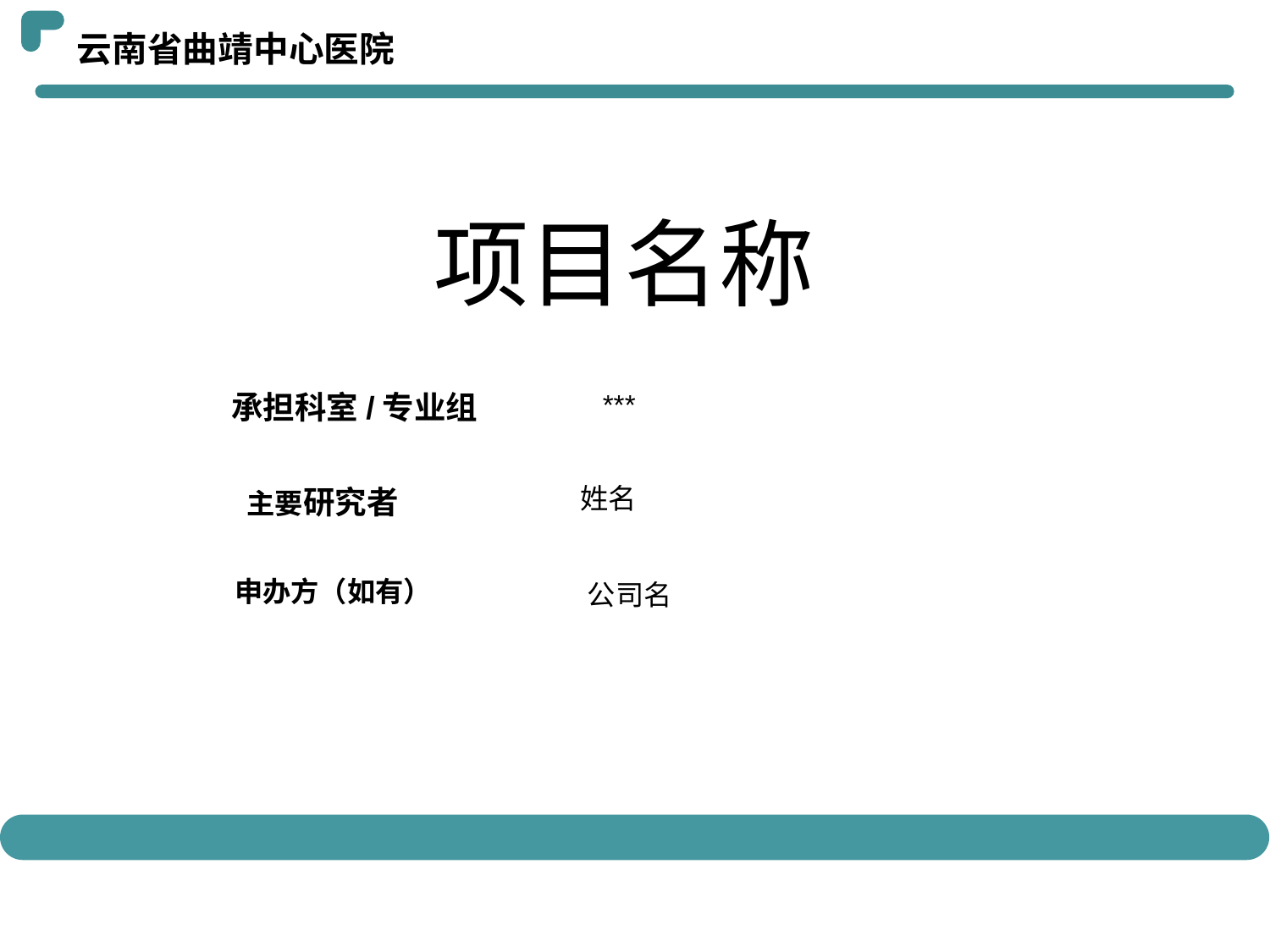

云南省曲靖中心医院
# 项目名称

承担科室/专业组
***
姓名
主要研究者
申办方（如有）
公司名